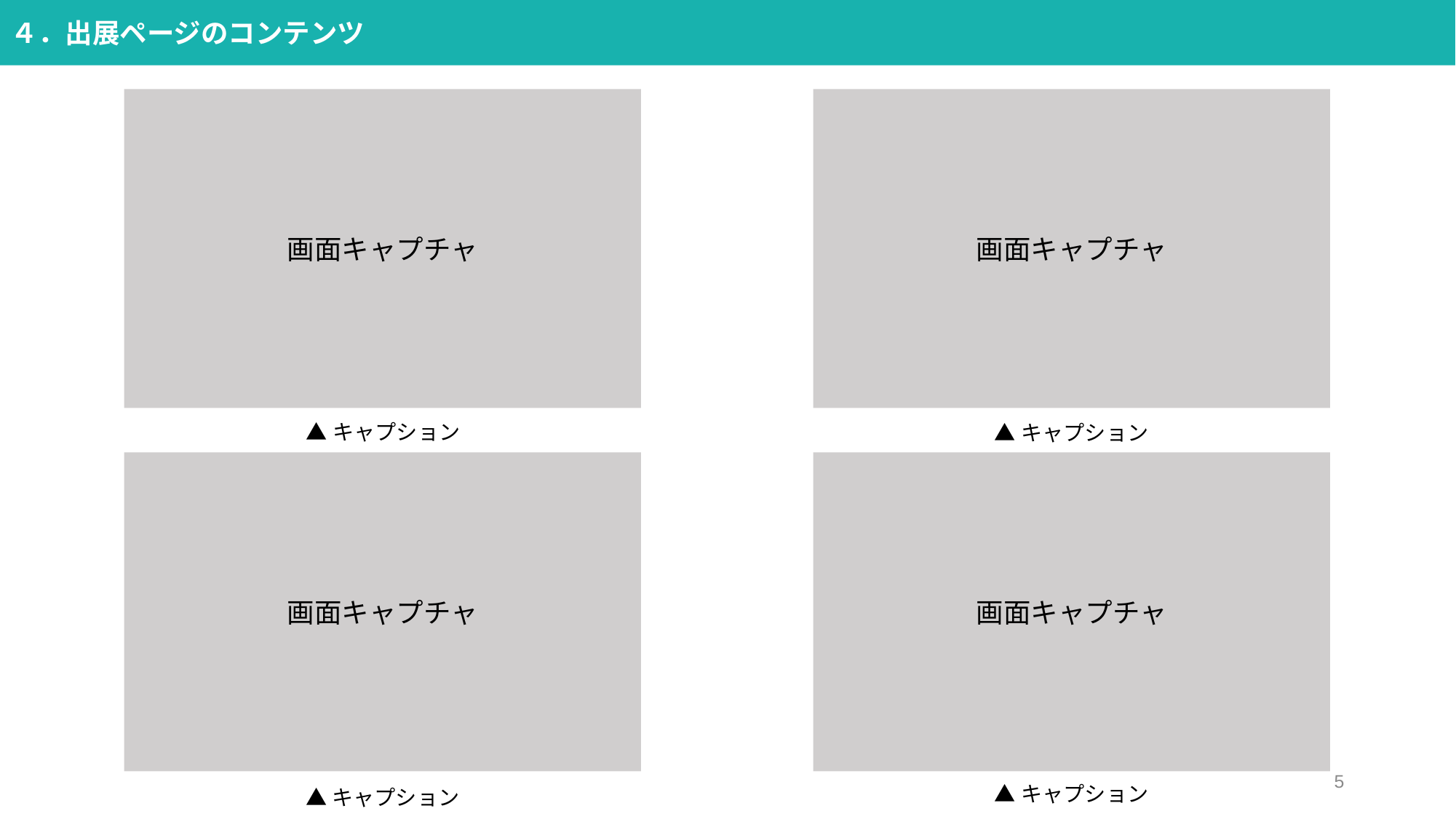

４．出展ページのコンテンツ
画面キャプチャ
画面キャプチャ
▲キャプション
▲キャプション
画面キャプチャ
画面キャプチャ
5
▲キャプション
▲キャプション